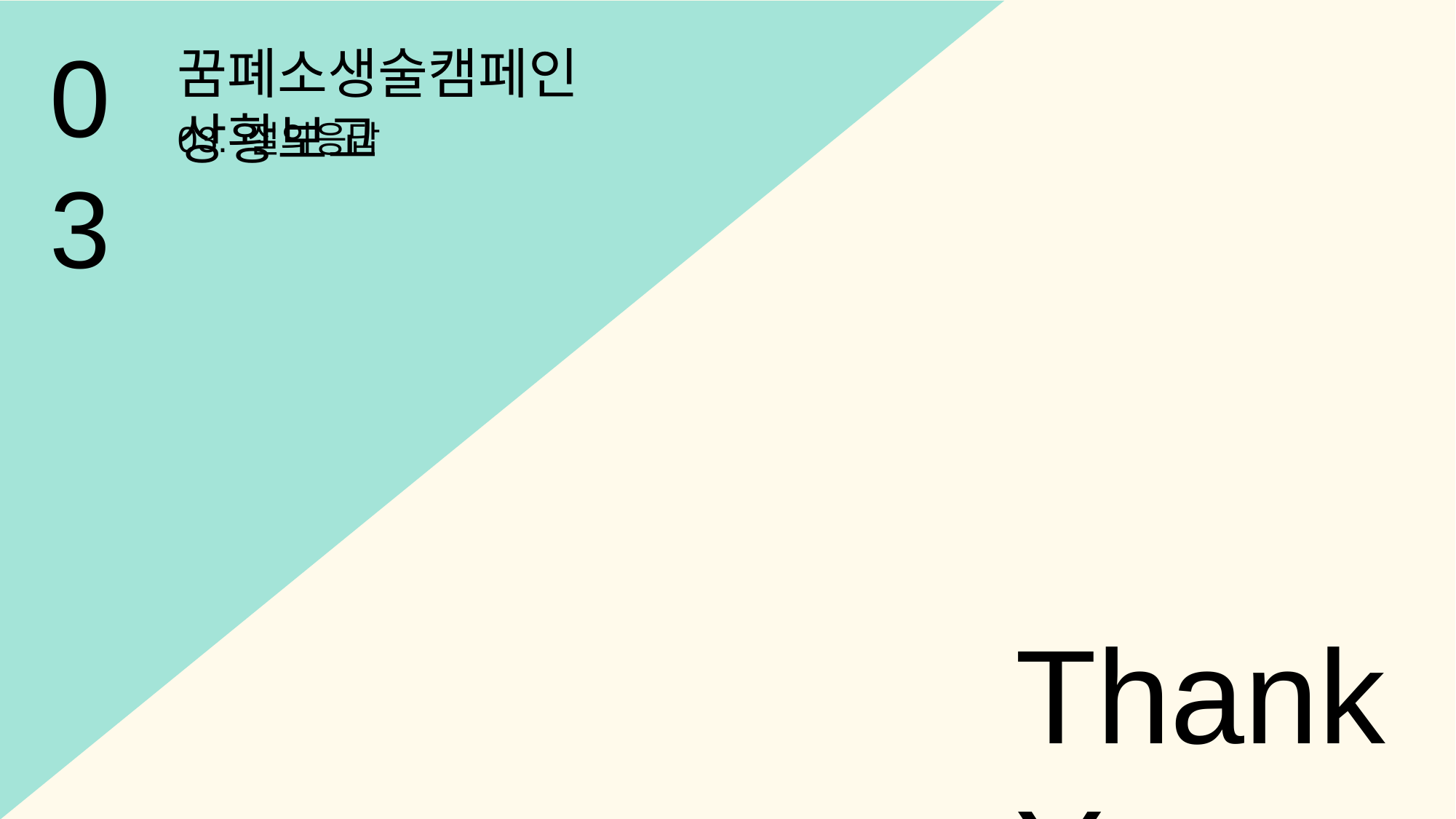

03
꿈폐소생술캠페인 상황보고
03. 질의응답
Thank You